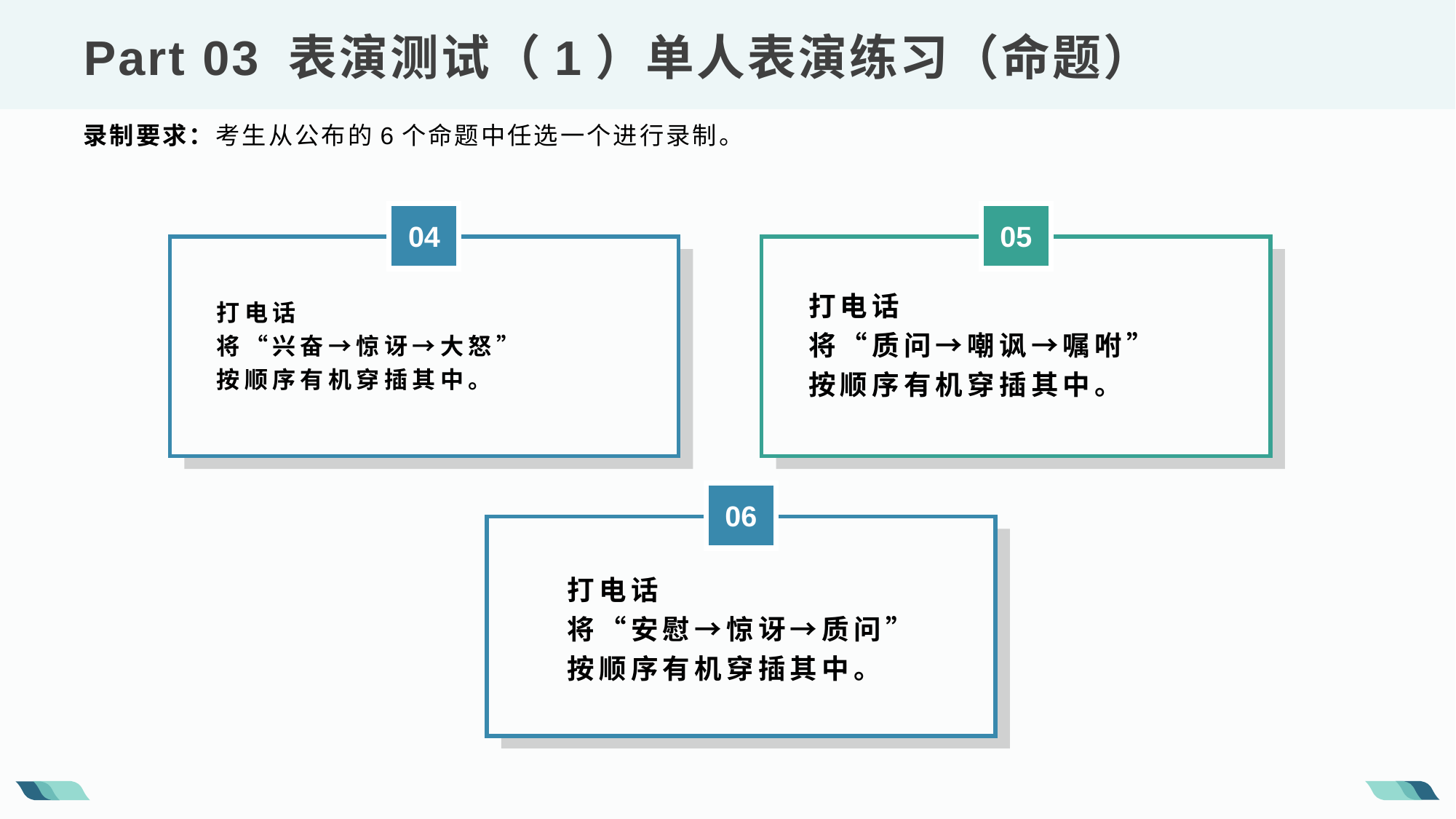

Part 03 表演测试（1）单人表演练习（命题）
录制要求：考生从公布的6个命题中任选一个进行录制。

04
05

打电话
将“兴奋→惊讶→大怒”
按顺序有机穿插其中。
打电话
将“质问→嘲讽→嘱咐”
按顺序有机穿插其中。

06

打电话
将“安慰→惊讶→质问”
按顺序有机穿插其中。